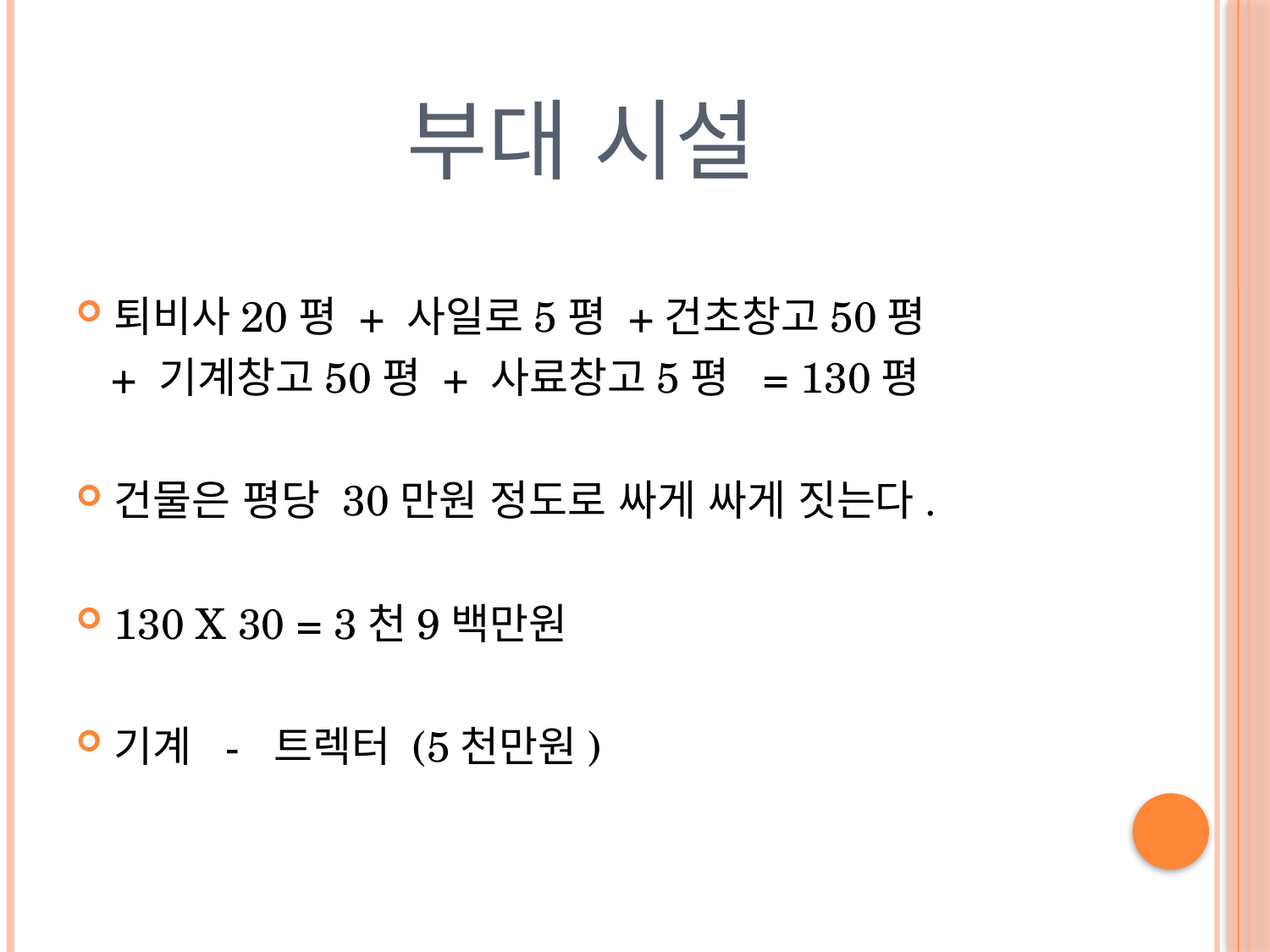

# 부대 시설

퇴비사20평 + 사일로5평 +건초창고50평
   + 기계창고50평 + 사료창고5평  = 130평

건물은 평당 30만원 정도로 싸게 싸게 짓는다.

130 X 30 = 3천9백만원

기계  -  트렉터 (5천만원)